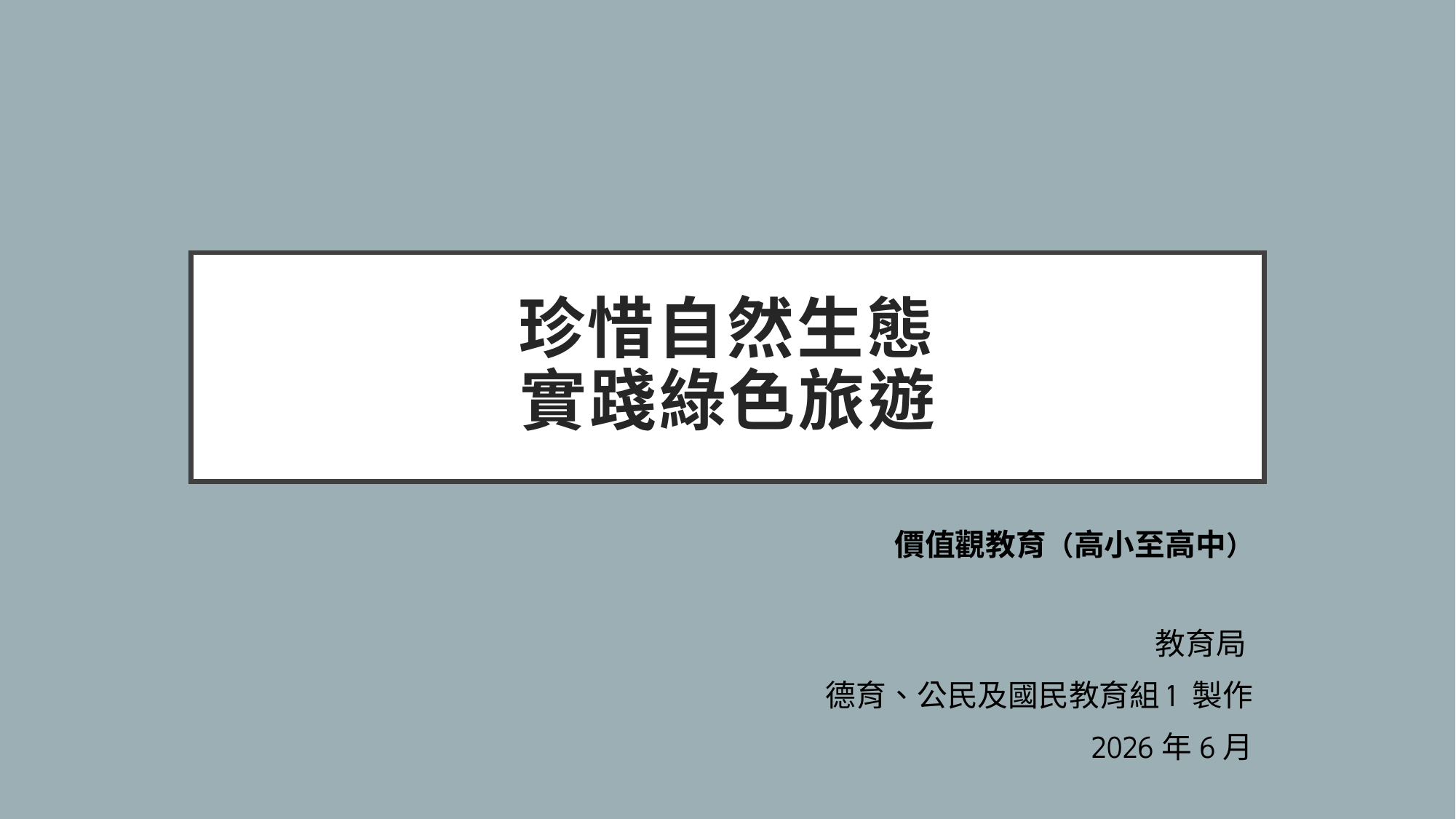

# 珍惜自然生態 實踐綠色旅遊
價值觀教育（高小至高中）

 教育局
 德育、公民及國民教育組1 製作
 2026年6月